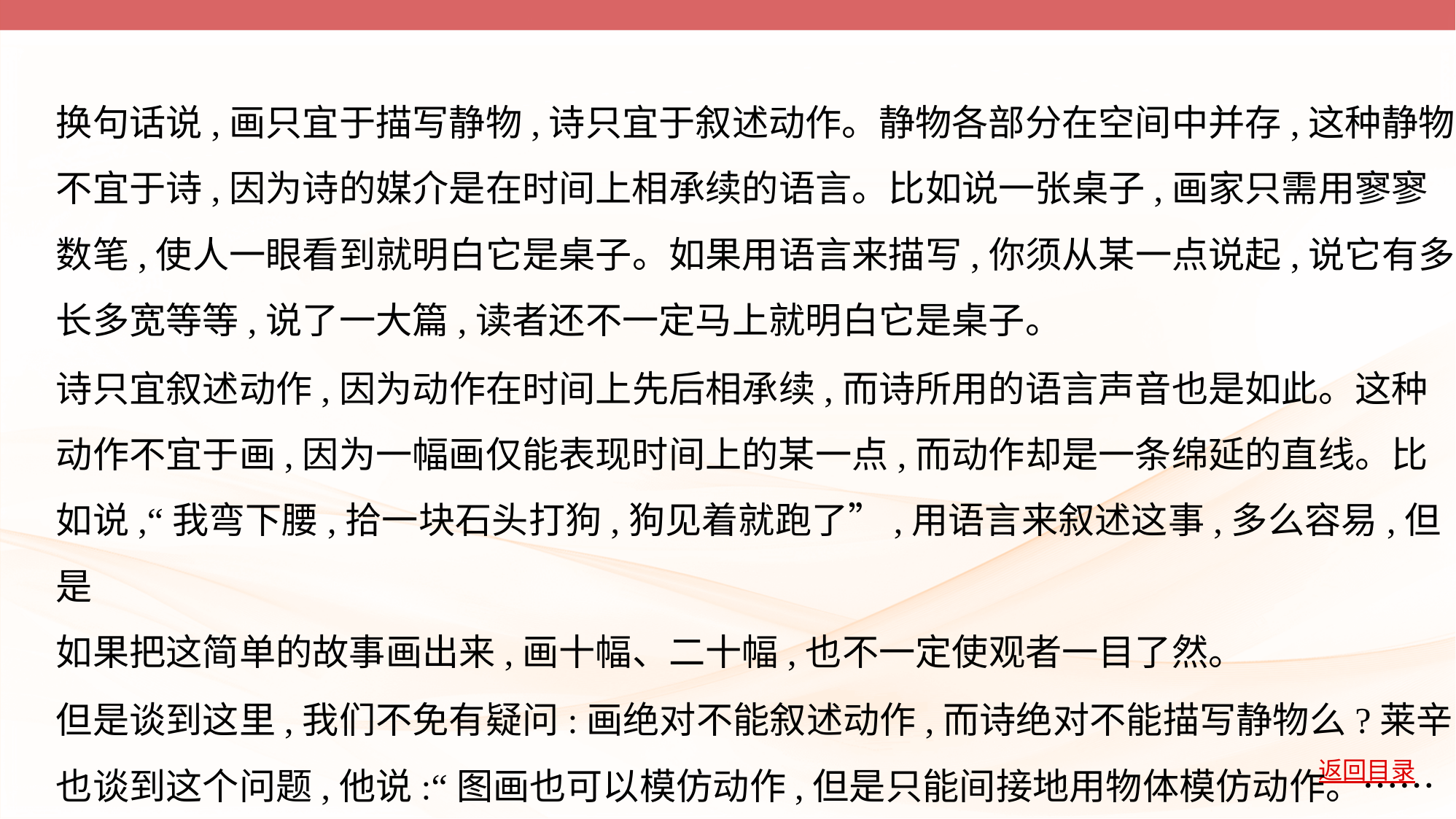

换句话说,画只宜于描写静物,诗只宜于叙述动作。静物各部分在空间中并存,这种静物
不宜于诗,因为诗的媒介是在时间上相承续的语言。比如说一张桌子,画家只需用寥寥
数笔,使人一眼看到就明白它是桌子。如果用语言来描写,你须从某一点说起,说它有多
长多宽等等,说了一大篇,读者还不一定马上就明白它是桌子。
诗只宜叙述动作,因为动作在时间上先后相承续,而诗所用的语言声音也是如此。这种
动作不宜于画,因为一幅画仅能表现时间上的某一点,而动作却是一条绵延的直线。比
如说,“我弯下腰,拾一块石头打狗,狗见着就跑了”,用语言来叙述这事,多么容易,但是
如果把这简单的故事画出来,画十幅、二十幅,也不一定使观者一目了然。
但是谈到这里,我们不免有疑问:画绝对不能叙述动作,而诗绝对不能描写静物么?莱辛
也谈到这个问题,他说:“图画也可以模仿动作,但是只能间接地用物体模仿动作。……